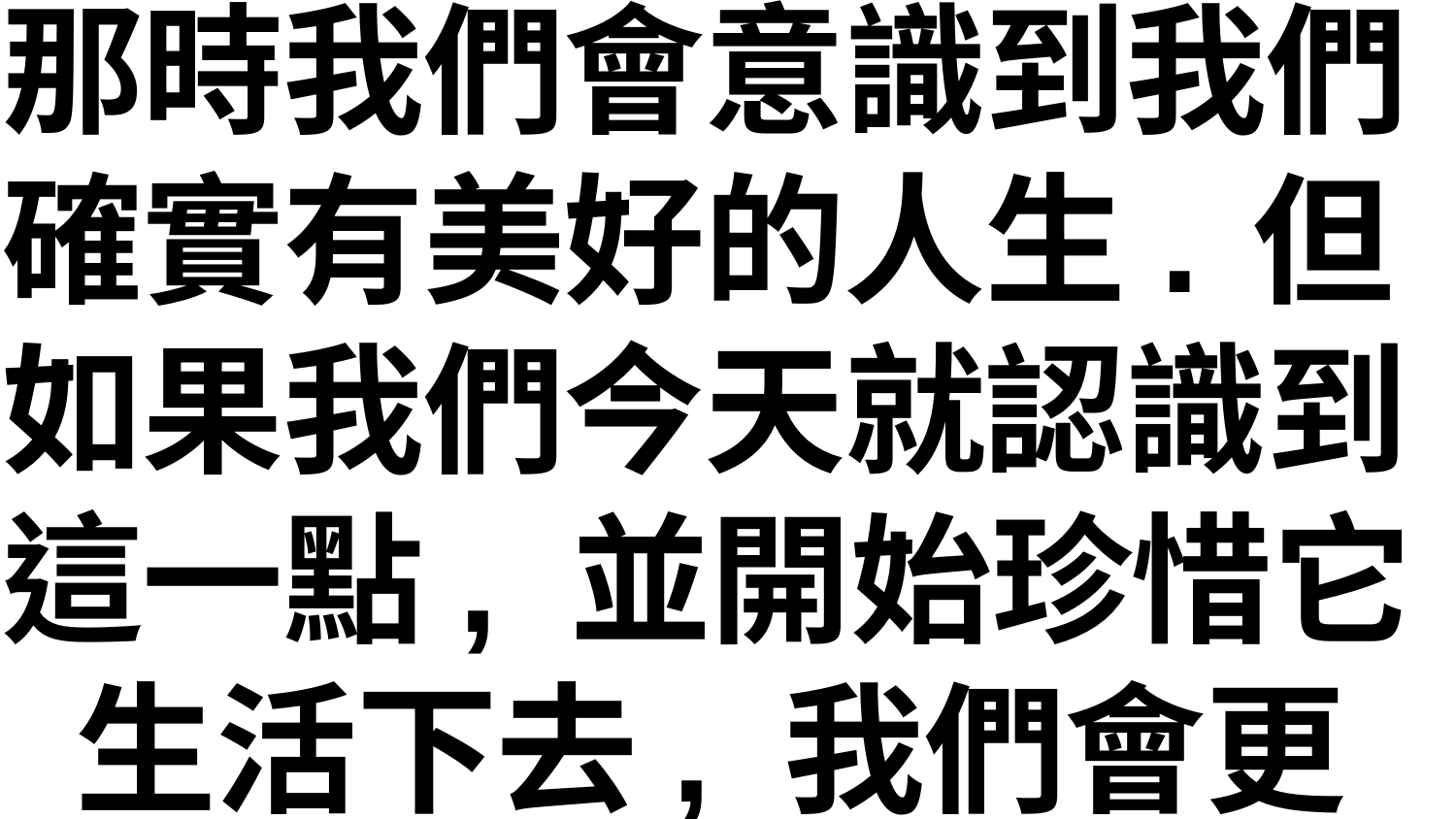

那時我們會意識到我們確實有美好的人生. 但如果我們今天就認識到這一點, 並開始珍惜它, 生活下去, 我們會更快樂。